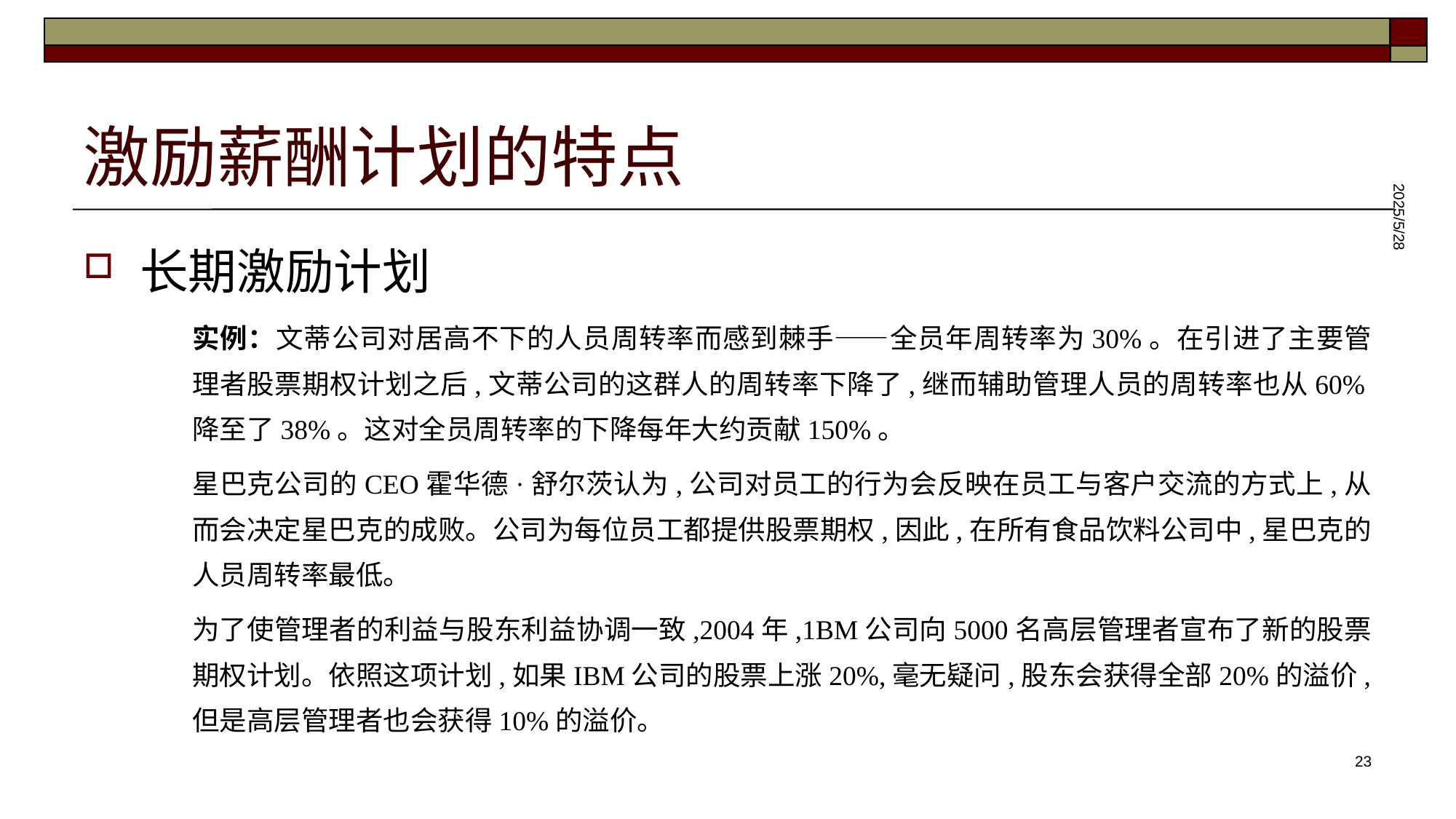

# 激励薪酬计划的特点
长期激励计划
实例：文蒂公司对居高不下的人员周转率而感到棘手——全员年周转率为30%。在引进了主要管理者股票期权计划之后,文蒂公司的这群人的周转率下降了,继而辅助管理人员的周转率也从60%降至了38%。这对全员周转率的下降每年大约贡献150%。
星巴克公司的CEO霍华德·舒尔茨认为,公司对员工的行为会反映在员工与客户交流的方式上,从而会决定星巴克的成败。公司为每位员工都提供股票期权,因此,在所有食品饮料公司中,星巴克的人员周转率最低。
为了使管理者的利益与股东利益协调一致,2004年,1BM公司向5000名高层管理者宣布了新的股票期权计划。依照这项计划,如果IBM公司的股票上涨20%,毫无疑问,股东会获得全部20%的溢价,但是高层管理者也会获得10%的溢价。

2025/5/28
23